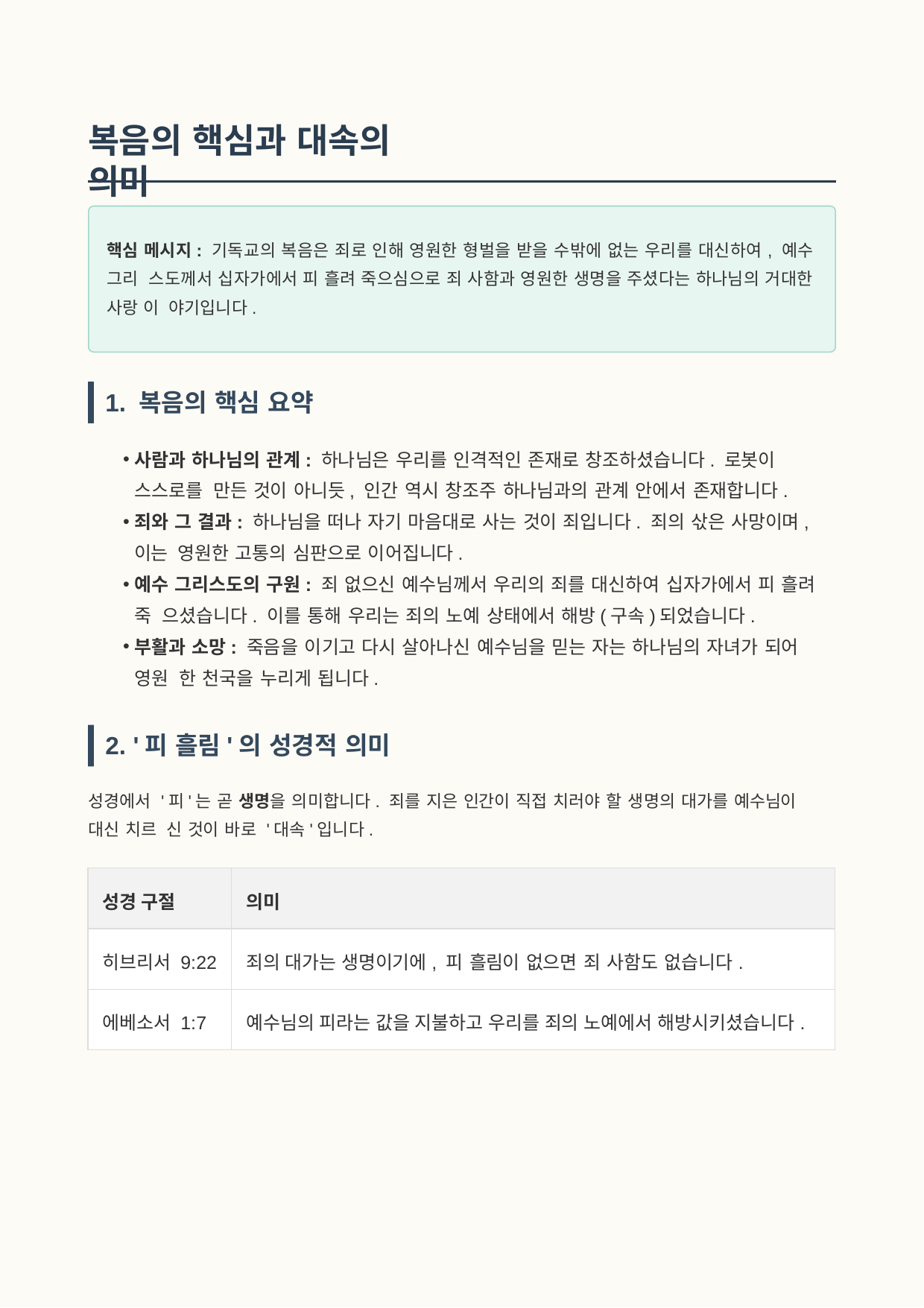

복음의 핵심과 대속의 의미

핵심 메시지: 기독교의 복음은 죄로 인해 영원한 형벌을 받을 수밖에 없는 우리를 대신하여, 예수 그리  스도께서 십자가에서 피 흘려 죽으심으로 죄 사함과 영원한 생명을 주셨다는 하나님의 거대한 사랑 이  야기입니다.

1. 복음의 핵심 요약
사람과 하나님의 관계: 하나님은 우리를 인격적인 존재로 창조하셨습니다. 로봇이 스스로를  만든 것이 아니듯, 인간 역시 창조주 하나님과의 관계 안에서 존재합니다.
죄와 그 결과: 하나님을 떠나 자기 마음대로 사는 것이 죄입니다. 죄의 삯은 사망이며, 이는  영원한 고통의 심판으로 이어집니다.
예수 그리스도의 구원: 죄 없으신 예수님께서 우리의 죄를 대신하여 십자가에서 피 흘려 죽  으셨습니다. 이를 통해 우리는 죄의 노예 상태에서 해방(구속)되었습니다.
부활과 소망: 죽음을 이기고 다시 살아나신 예수님을 믿는 자는 하나님의 자녀가 되어 영원  한 천국을 누리게 됩니다.

2. '피 흘림'의 성경적 의미
성경에서 '피'는 곧 생명을 의미합니다. 죄를 지은 인간이 직접 치러야 할 생명의 대가를 예수님이 대신 치르  신 것이 바로 '대속'입니다.

| 성경 구절 | 의미 |
| --- | --- |
| 히브리서 9:22 | 죄의 대가는 생명이기에, 피 흘림이 없으면 죄 사함도 없습니다. |
| 에베소서 1:7 | 예수님의 피라는 값을 지불하고 우리를 죄의 노예에서 해방시키셨습니다. |